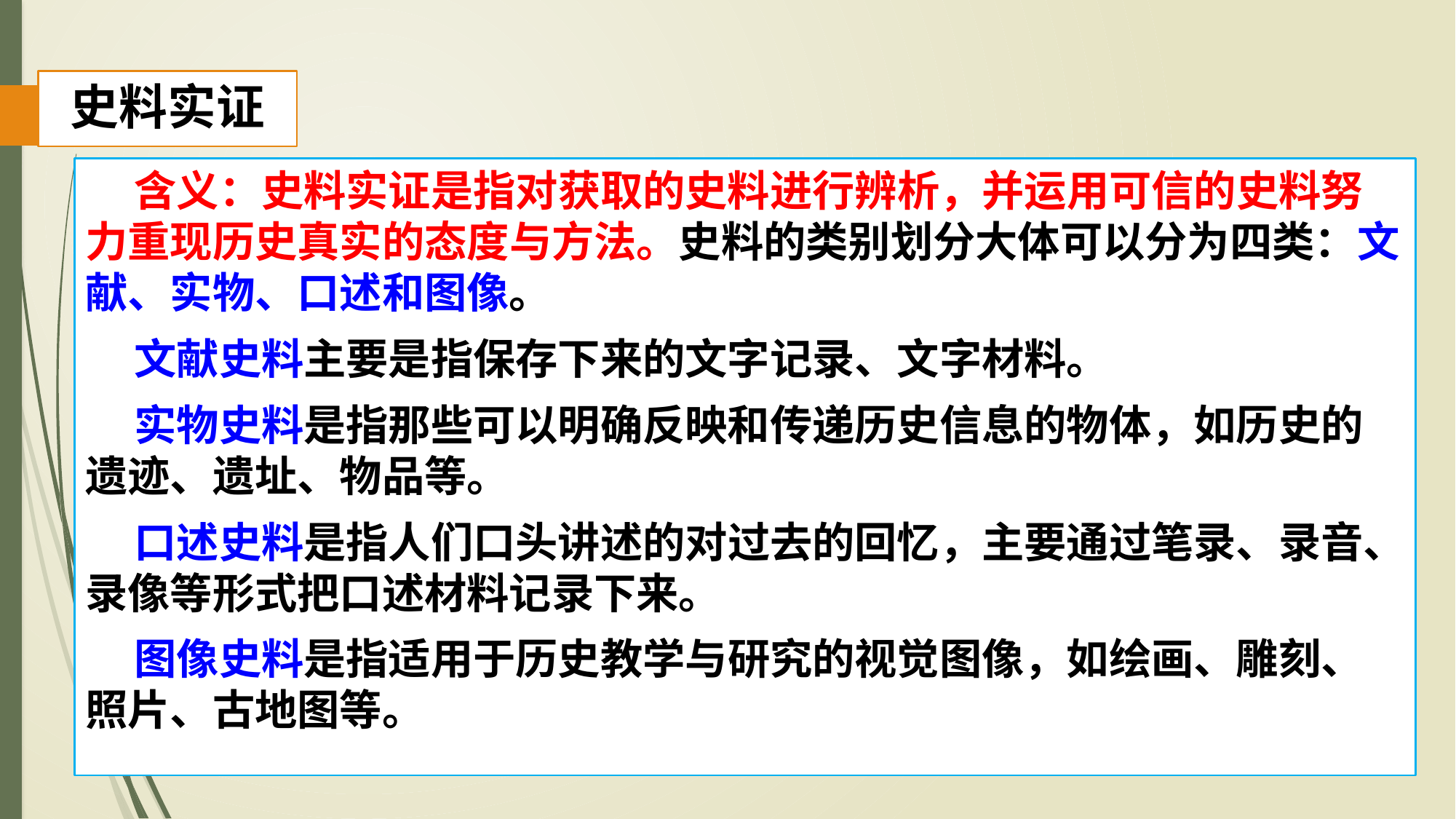

# 史料实证
    含义：史料实证是指对获取的史料进行辨析，并运用可信的史料努力重现历史真实的态度与方法。史料的类别划分大体可以分为四类：文献、实物、口述和图像。
    文献史料主要是指保存下来的文字记录、文字材料。
    实物史料是指那些可以明确反映和传递历史信息的物体，如历史的遗迹、遗址、物品等。
    口述史料是指人们口头讲述的对过去的回忆，主要通过笔录、录音、录像等形式把口述材料记录下来。
    图像史料是指适用于历史教学与研究的视觉图像，如绘画、雕刻、照片、古地图等。